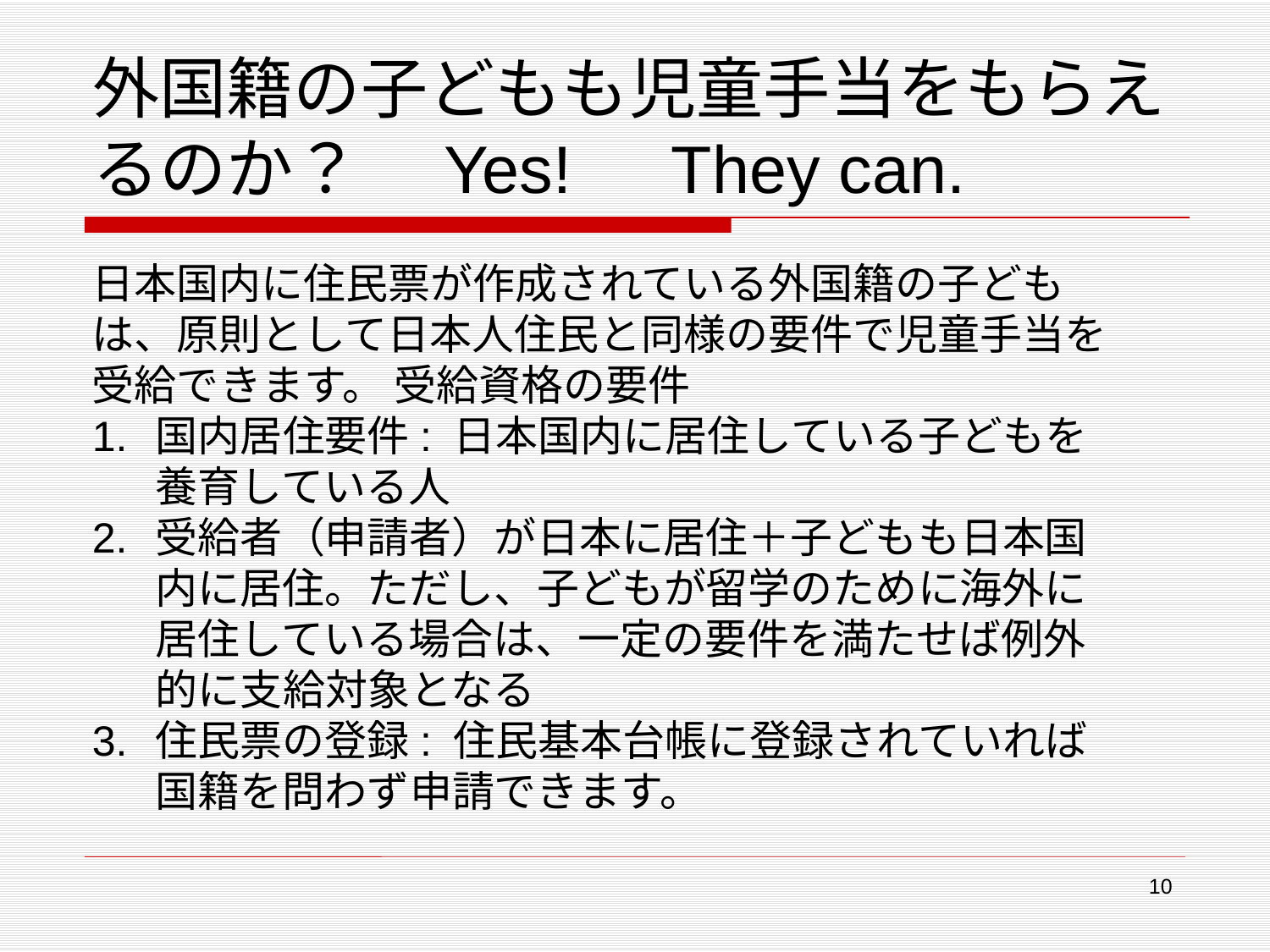

# 外国籍の子どもも児童手当をもらえるのか？　Yes!　They can.
日本国内に住民票が作成されている外国籍の子どもは、原則として日本人住民と同様の要件で児童手当を受給できます。 受給資格の要件
国内居住要件: 日本国内に居住している子どもを養育している人
受給者（申請者）が日本に居住＋子どもも日本国内に居住。ただし、子どもが留学のために海外に居住している場合は、一定の要件を満たせば例外的に支給対象となる
住民票の登録: 住民基本台帳に登録されていれば国籍を問わず申請できます。
10